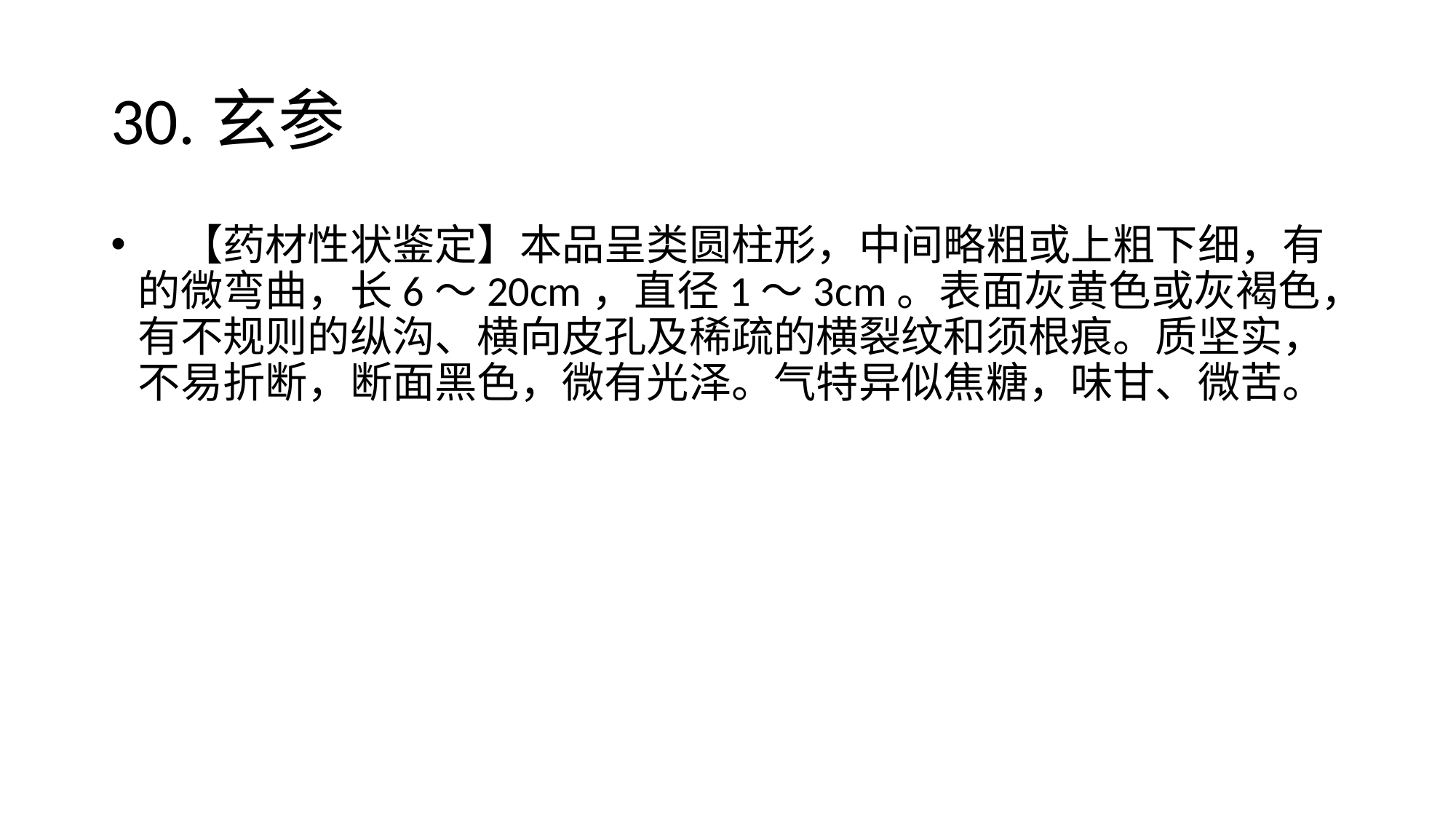

# 30.玄参
　【药材性状鉴定】本品呈类圆柱形，中间略粗或上粗下细，有的微弯曲，长6～20cm，直径1～3cm。表面灰黄色或灰褐色，有不规则的纵沟、横向皮孔及稀疏的横裂纹和须根痕。质坚实，不易折断，断面黑色，微有光泽。气特异似焦糖，味甘、微苦。